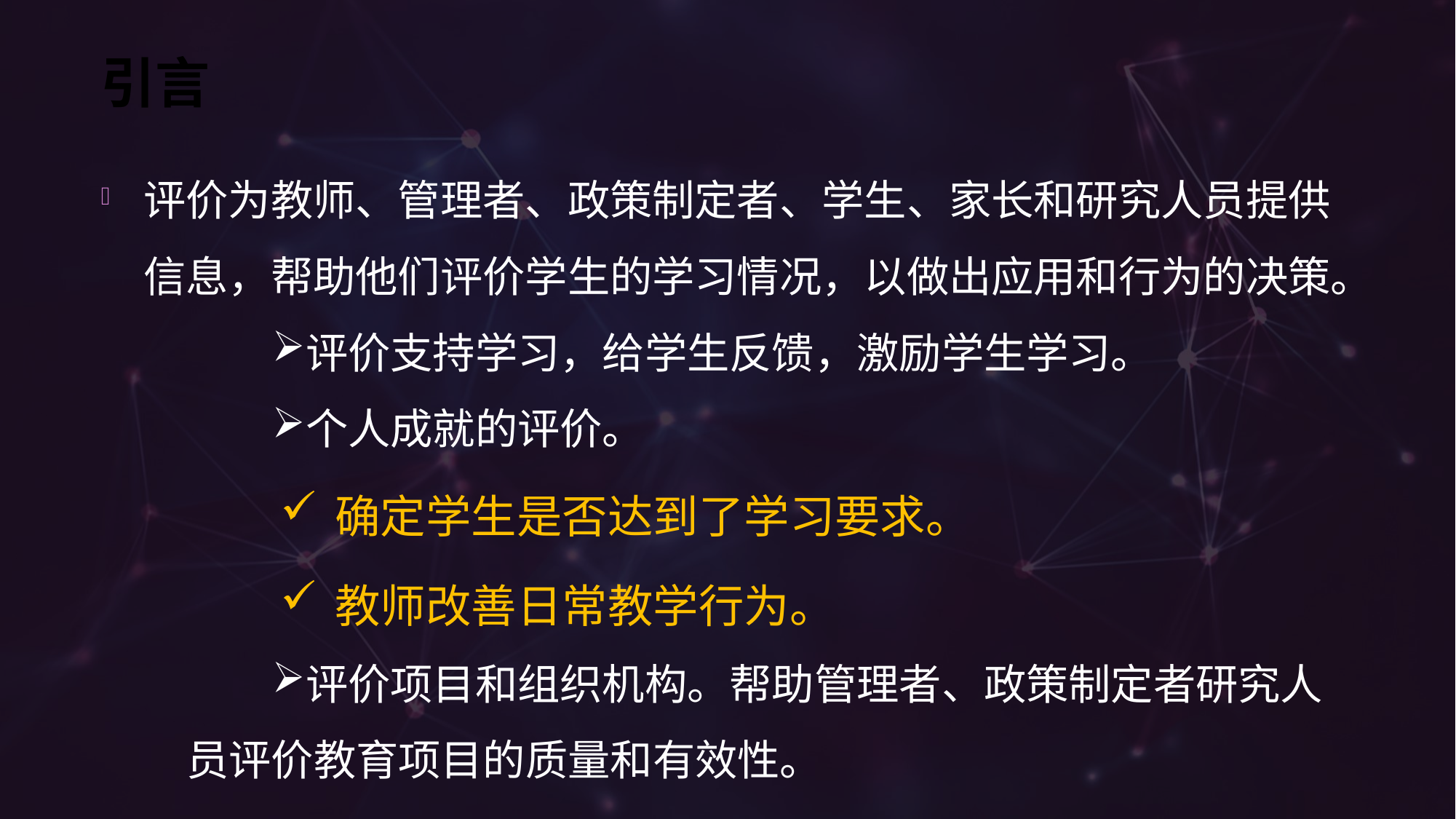

# 引言
评价为教师、管理者、政策制定者、学生、家长和研究人员提供信息，帮助他们评价学生的学习情况，以做出应用和行为的决策。
评价支持学习，给学生反馈，激励学生学习。
个人成就的评价。
确定学生是否达到了学习要求。
教师改善日常教学行为。
评价项目和组织机构。帮助管理者、政策制定者研究人员评价教育项目的质量和有效性。